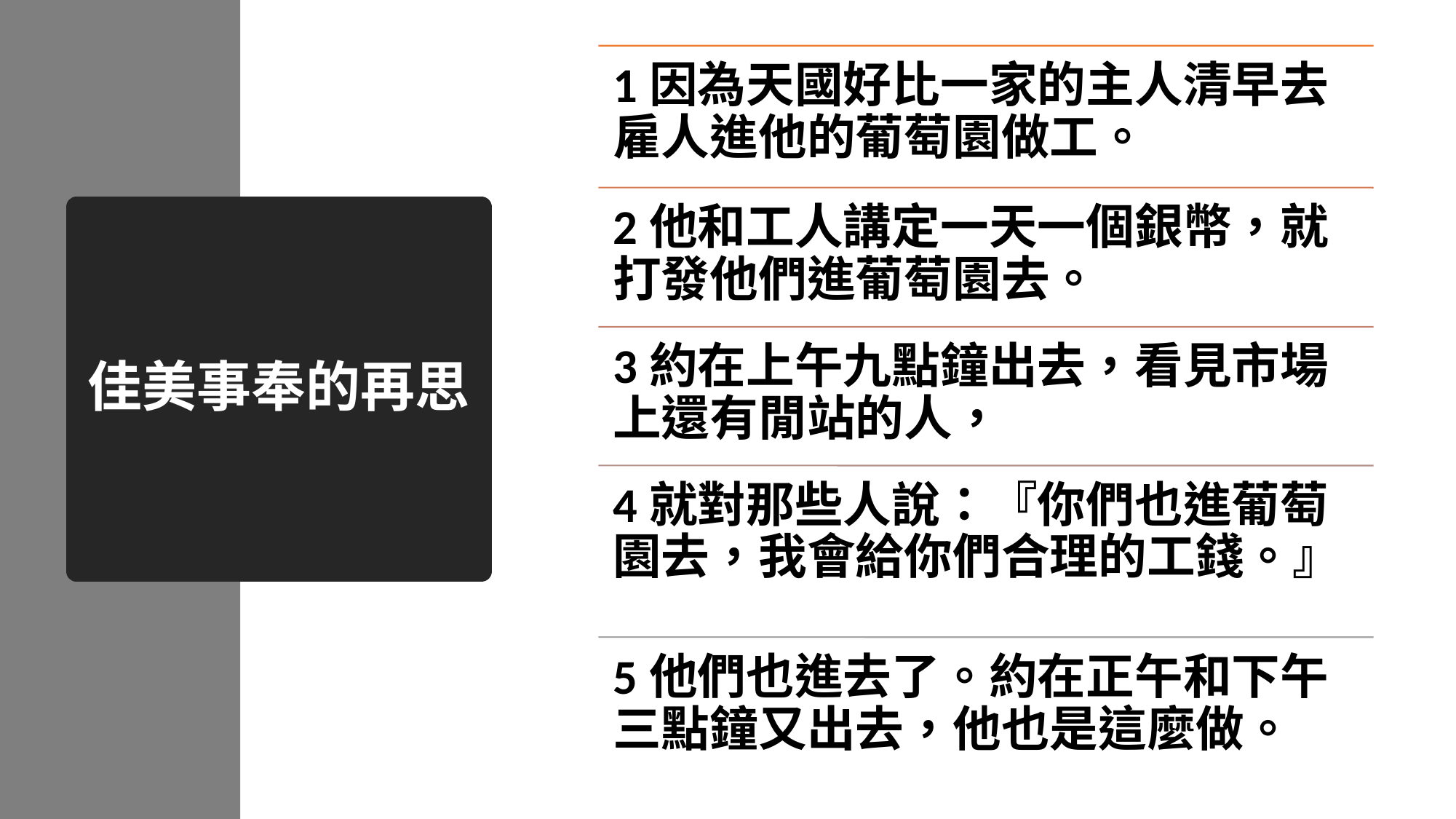

1因為天國好比一家的主人清早去雇人進他的葡萄園做工。
2他和工人講定一天一個銀幣，就打發他們進葡萄園去。
3約在上午九點鐘出去，看見市場上還有閒站的人，
4就對那些人說：『你們也進葡萄園去，我會給你們合理的工錢。』
5他們也進去了。約在正午和下午三點鐘又出去，他也是這麼做。
# 佳美事奉的再思